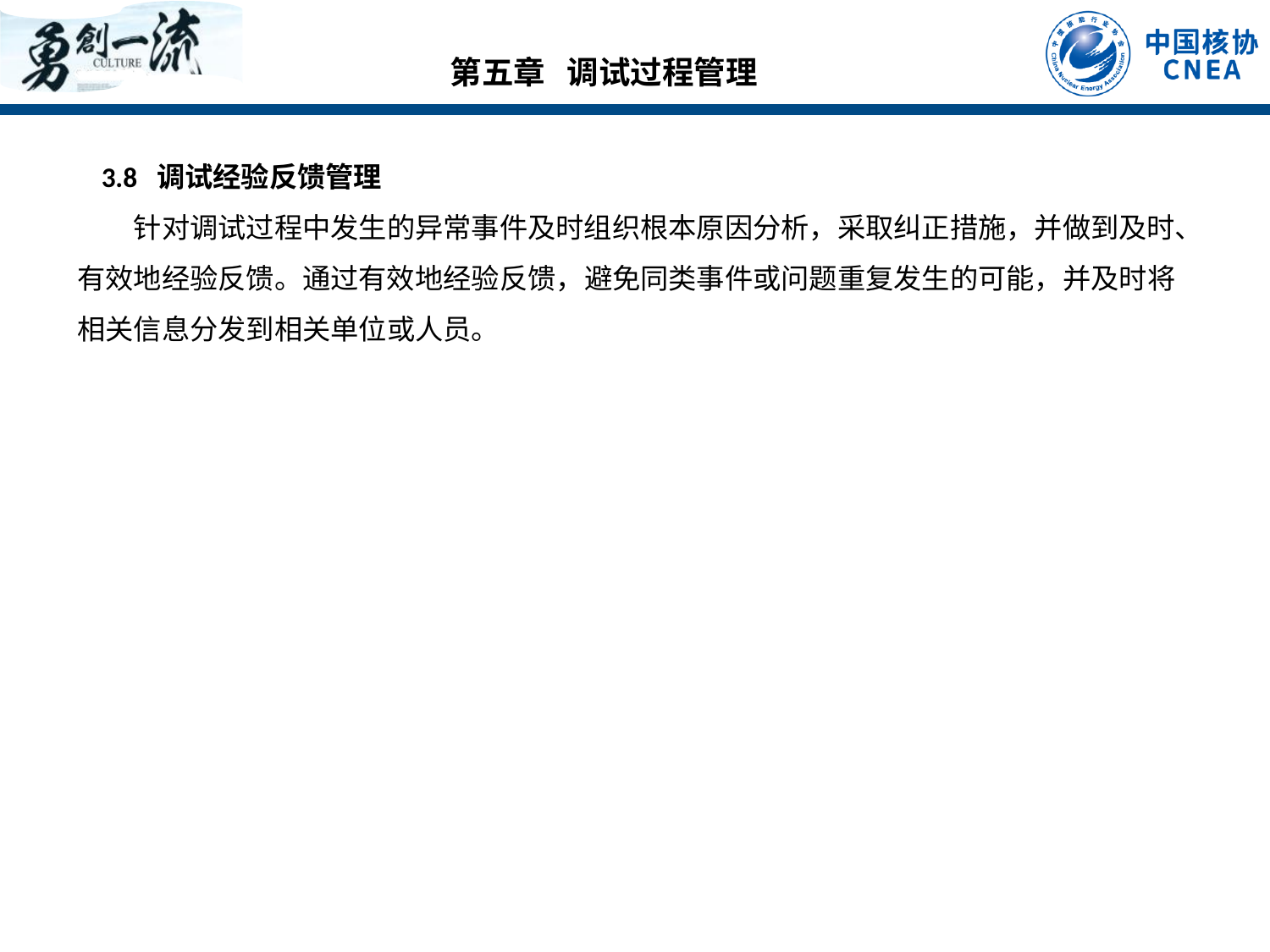

第五章   调试过程管理
3.8  调试经验反馈管理
    针对调试过程中发生的异常事件及时组织根本原因分析，采取纠正措施，并做到及时、有效地经验反馈。通过有效地经验反馈，避免同类事件或问题重复发生的可能，并及时将相关信息分发到相关单位或人员。